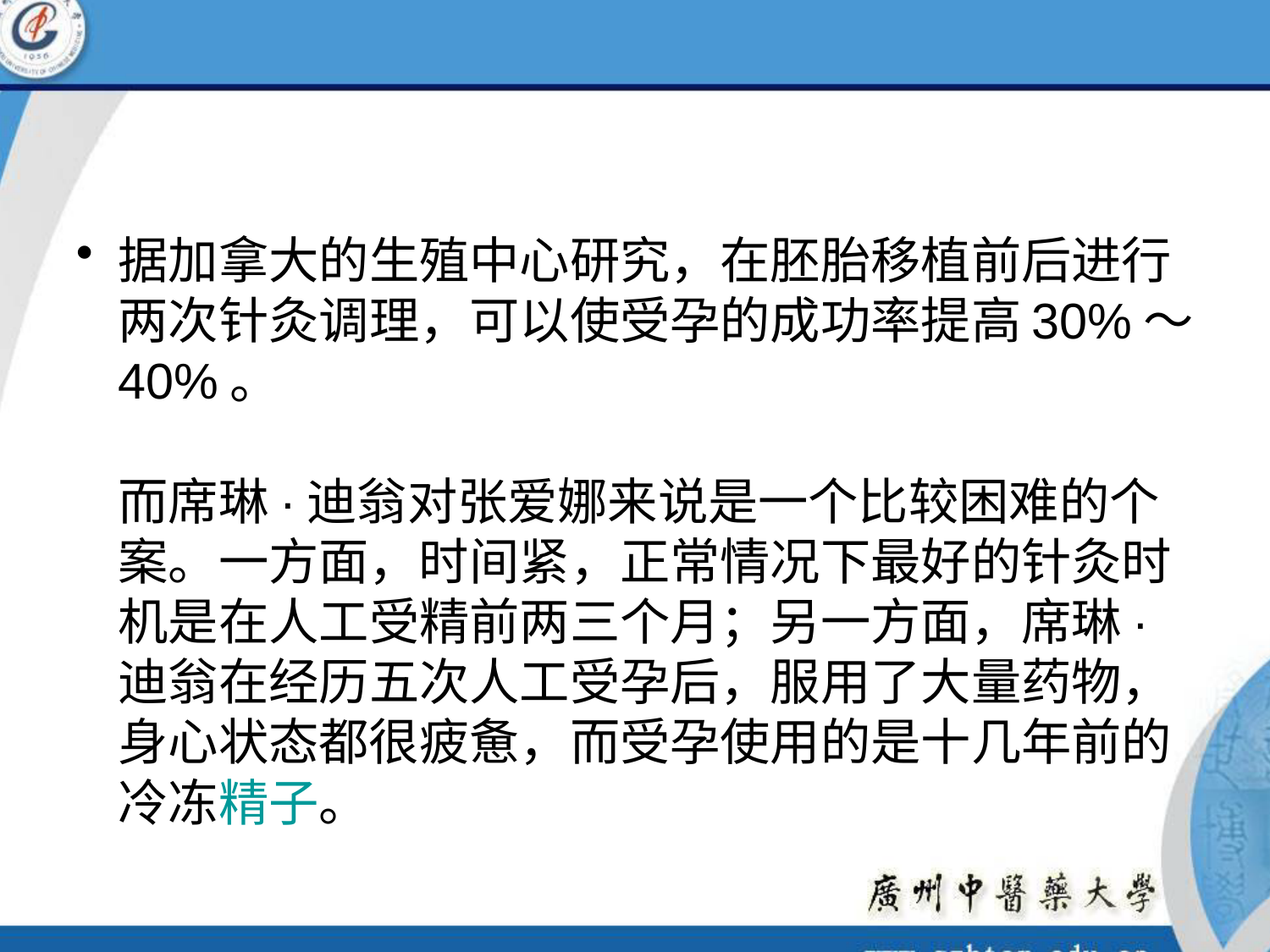

#
据加拿大的生殖中心研究，在胚胎移植前后进行两次针灸调理，可以使受孕的成功率提高30%～40%。
而席琳·迪翁对张爱娜来说是一个比较困难的个案。一方面，时间紧，正常情况下最好的针灸时机是在人工受精前两三个月；另一方面，席琳·迪翁在经历五次人工受孕后，服用了大量药物，身心状态都很疲惫，而受孕使用的是十几年前的冷冻精子。